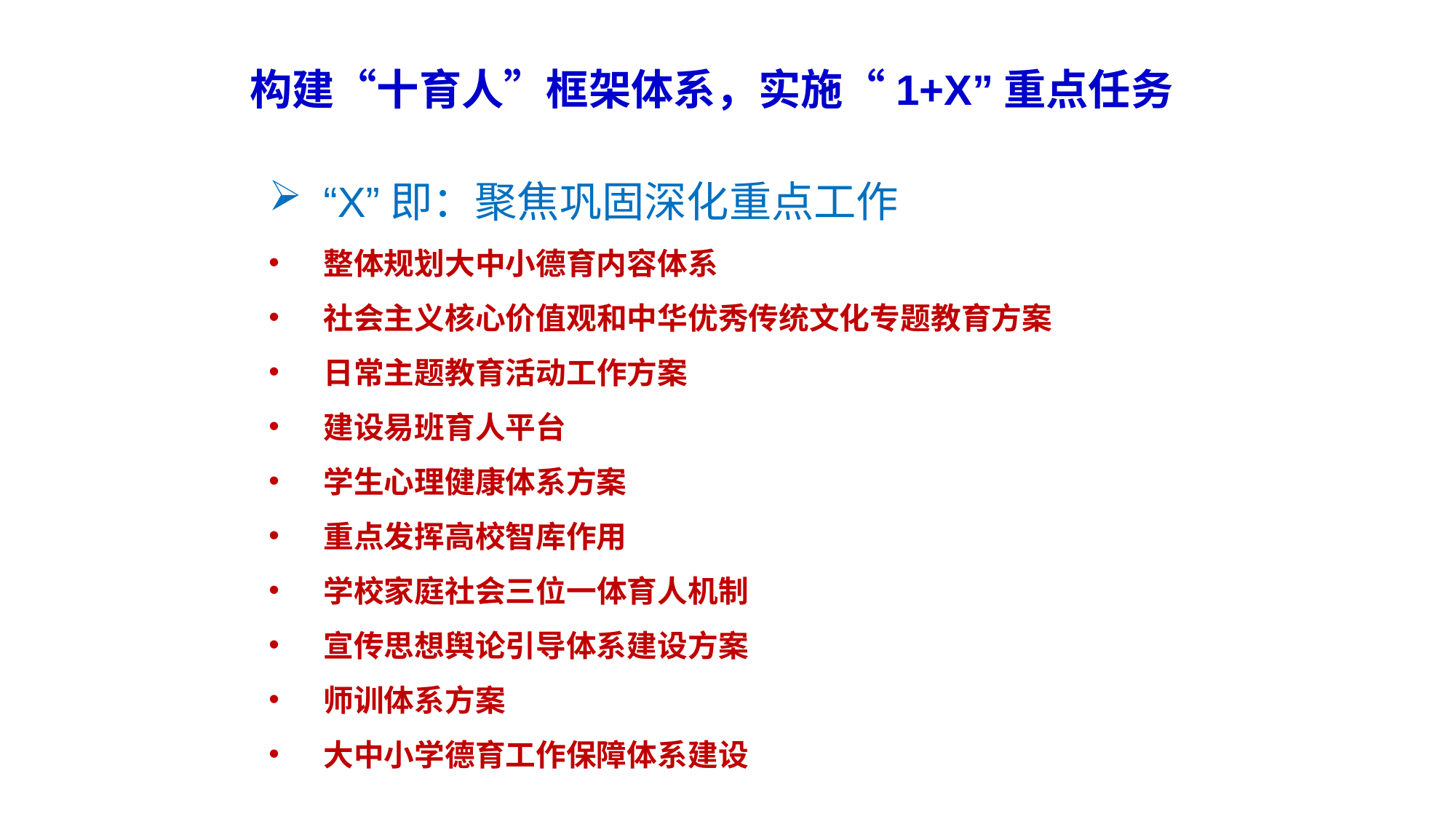

构建“十育人”框架体系，实施“1+X”重点任务
“X”即：聚焦巩固深化重点工作
整体规划大中小德育内容体系
社会主义核心价值观和中华优秀传统文化专题教育方案
日常主题教育活动工作方案
建设易班育人平台
学生心理健康体系方案
重点发挥高校智库作用
学校家庭社会三位一体育人机制
宣传思想舆论引导体系建设方案
师训体系方案
大中小学德育工作保障体系建设